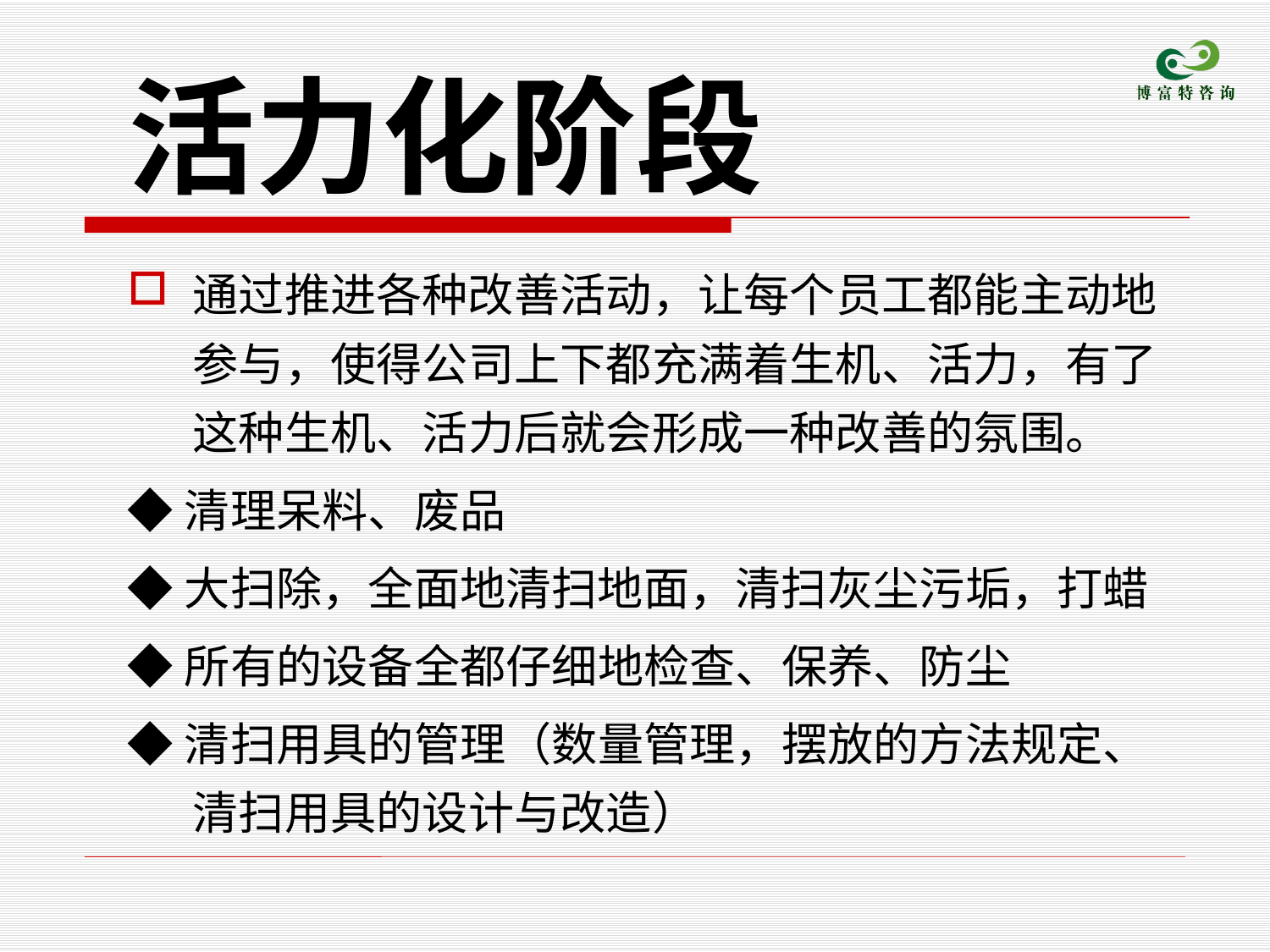

活力化阶段
通过推进各种改善活动，让每个员工都能主动地参与，使得公司上下都充满着生机、活力，有了这种生机、活力后就会形成一种改善的氛围。
◆清理呆料、废品
◆大扫除，全面地清扫地面，清扫灰尘污垢，打蜡
◆所有的设备全都仔细地检查、保养、防尘
◆清扫用具的管理（数量管理，摆放的方法规定、清扫用具的设计与改造）
301